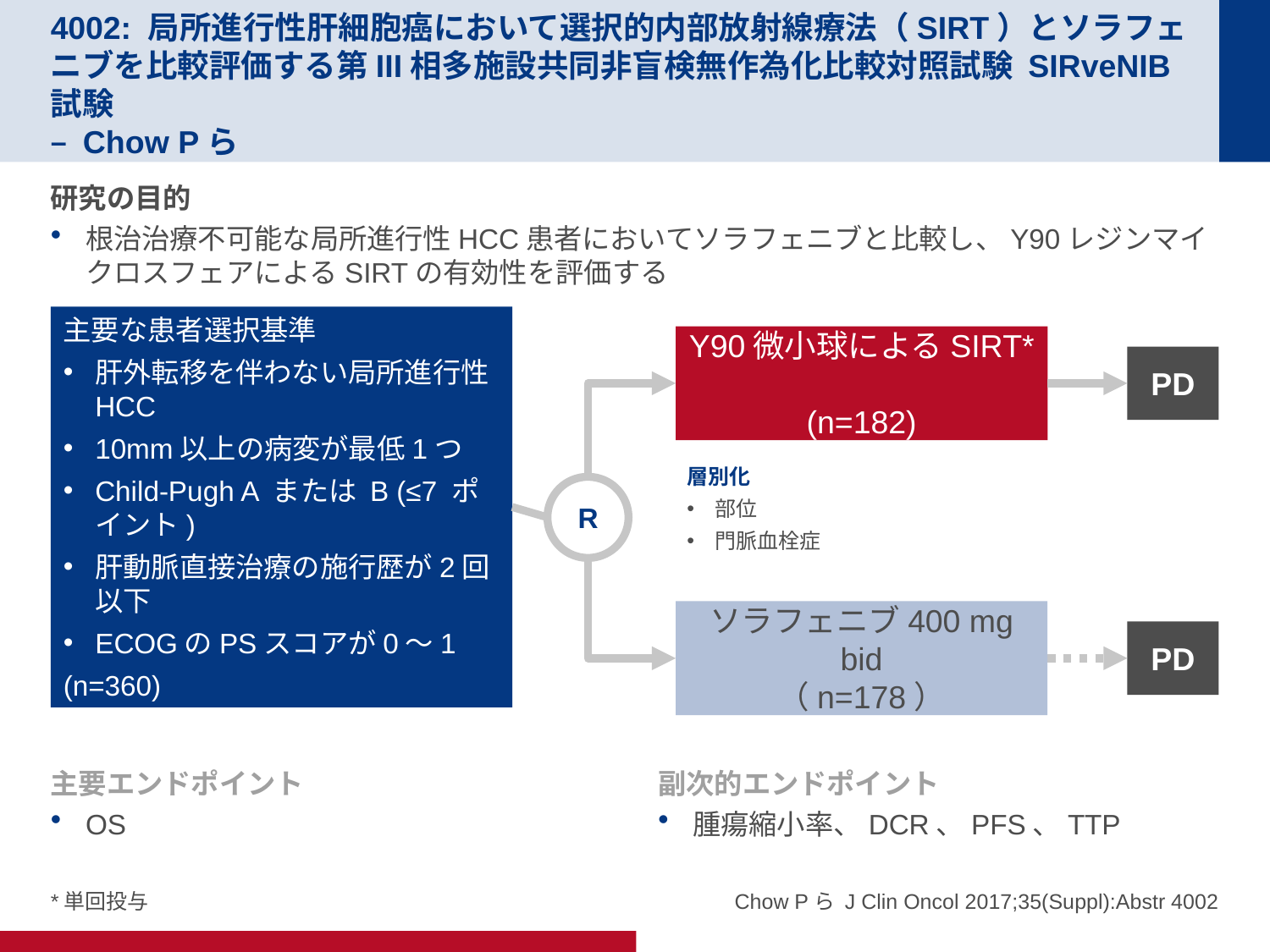

# 4002: 局所進行性肝細胞癌において選択的内部放射線療法（SIRT）とソラフェニブを比較評価する第III相多施設共同非盲検無作為化比較対照試験 SIRveNIB試験 – Chow Pら
研究の目的
根治治療不可能な局所進行性HCC患者においてソラフェニブと比較し、Y90レジンマイクロスフェアによるSIRTの有効性を評価する
主要な患者選択基準
肝外転移を伴わない局所進行性HCC
10mm以上の病変が最低1つ
Child-Pugh A または B (≤7 ポイント)
肝動脈直接治療の施行歴が2回以下
ECOGのPSスコアが0～1
(n=360)
Y90微小球によるSIRT*
(n=182)
PD
層別化
部位
門脈血栓症
R
ソラフェニブ400 mg bid
（n=178）
PD
主要エンドポイント
OS

副次的エンドポイント
腫瘍縮小率、DCR、PFS、TTP
*単回投与
Chow Pら J Clin Oncol 2017;35(Suppl):Abstr 4002